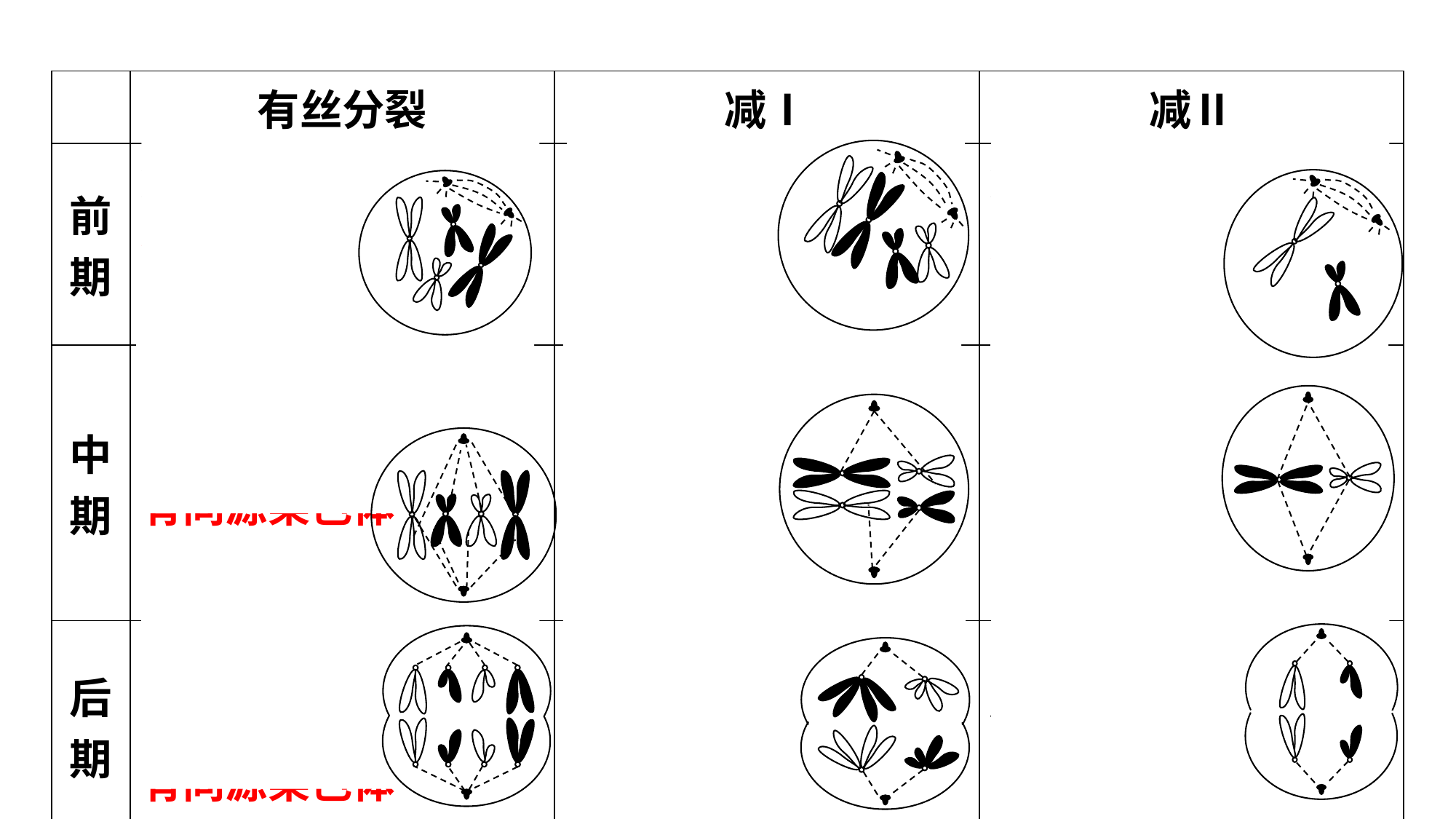

|  | 有丝分裂 | 减Ⅰ | 减Ⅱ |
| --- | --- | --- | --- |
| 前期 | 染色体散乱在中央， 有同源染色体 | 同源染色体联会， 四分体形成 | 染色体散乱分布， 无同源染色体 |
| 中期 | 着丝粒排在赤道板 上， 有同源染色体 | 同源染色体排列 在赤道板两侧 | 与有丝分裂相同， 但无同源染色体 |
| 后期 | 着丝点分裂， 染色单体分开， 有同源染色体 | 同源染色体分开， 移向细胞两极 | 与有丝分裂相同， 但无同源染色体 |
|  | 比较项目 | 减数分裂 | 有丝分裂 |
| --- | --- | --- | --- |
| 不同点 | 细胞类型 | 原始生殖细胞 | 体细胞或原始生殖细胞 |
|  | 发生场所 | 有性生殖器官内 | 全身各处 |
|  | 细胞分裂次数 | 两次 | 一次 |
|  | 同源染色体行为 | 有联会、互换行为 | 无联会、互换行为 |
|  | 非同源染色体行为 | 自由组合 | 无自由组合行为 |
|  | 亲子代细胞染色体数目关系 | 子细胞染色体数目减半 | 染色体数目不变 |
|  | 子细胞数目及类型 | 4个精子或 1个卵细胞、3个极体 | 2个体细胞或 2个原始生殖细胞 |
| 相同点 | ①染色体都只复制一次 ②分裂过程中都出现纺锤丝，都有核仁、核膜的消失与重现 ③都有着丝粒分裂和姐妹染色单体分开现象 |  |  |